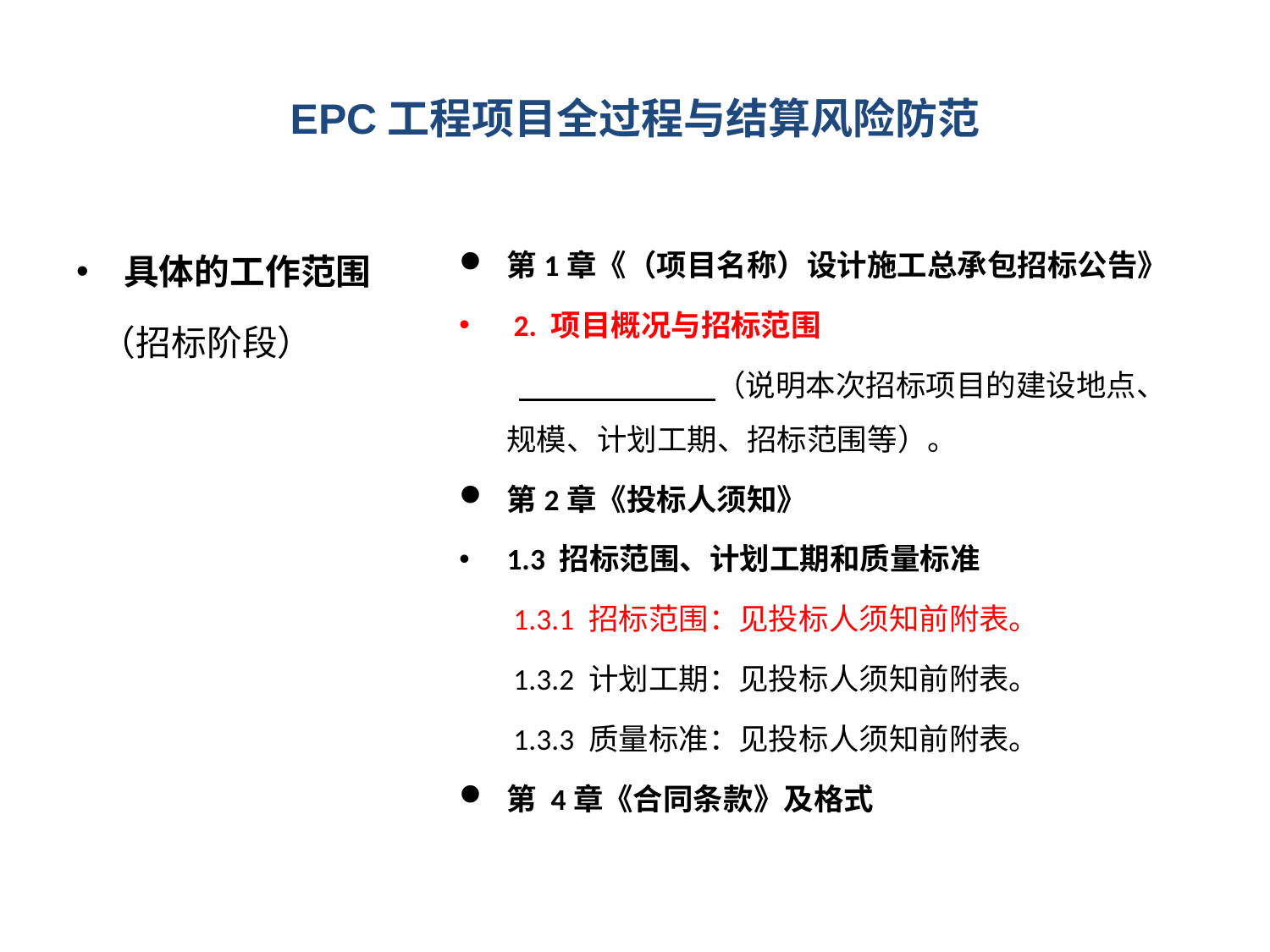

# EPC工程项目全过程与结算风险防范
具体的工作范围
  （招标阶段）
第1章《（项目名称）设计施工总承包招标公告》
 2. 项目概况与招标范围
　　                             （说明本次招标项目的建设地点、规模、计划工期、招标范围等）。
第2章《投标人须知》
1.3 招标范围、计划工期和质量标准
        1.3.1 招标范围：见投标人须知前附表。
        1.3.2 计划工期：见投标人须知前附表。
        1.3.3 质量标准：见投标人须知前附表。
第 4章《合同条款》及格式